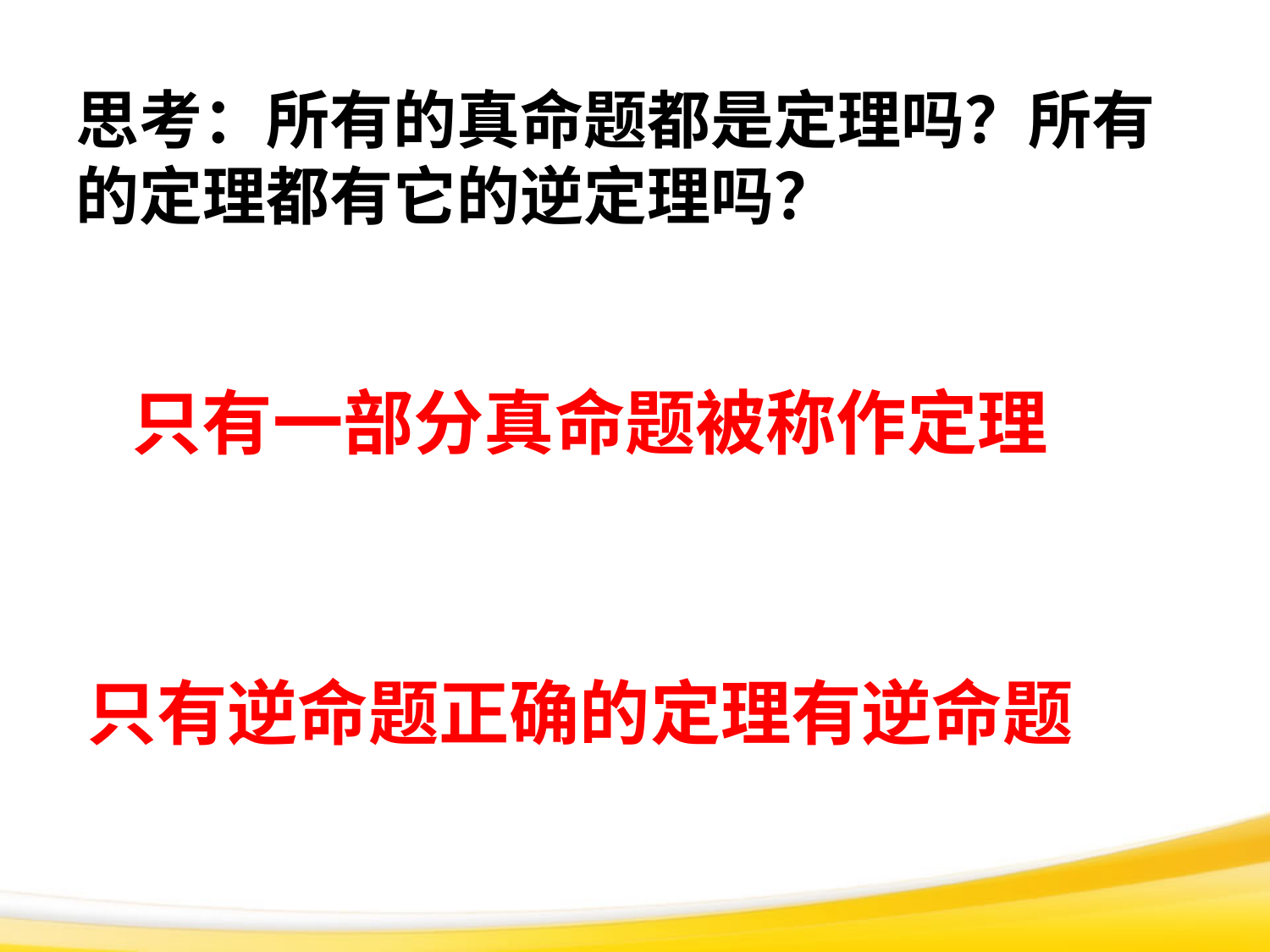

思考：所有的真命题都是定理吗？所有的定理都有它的逆定理吗？
只有一部分真命题被称作定理
只有逆命题正确的定理有逆命题